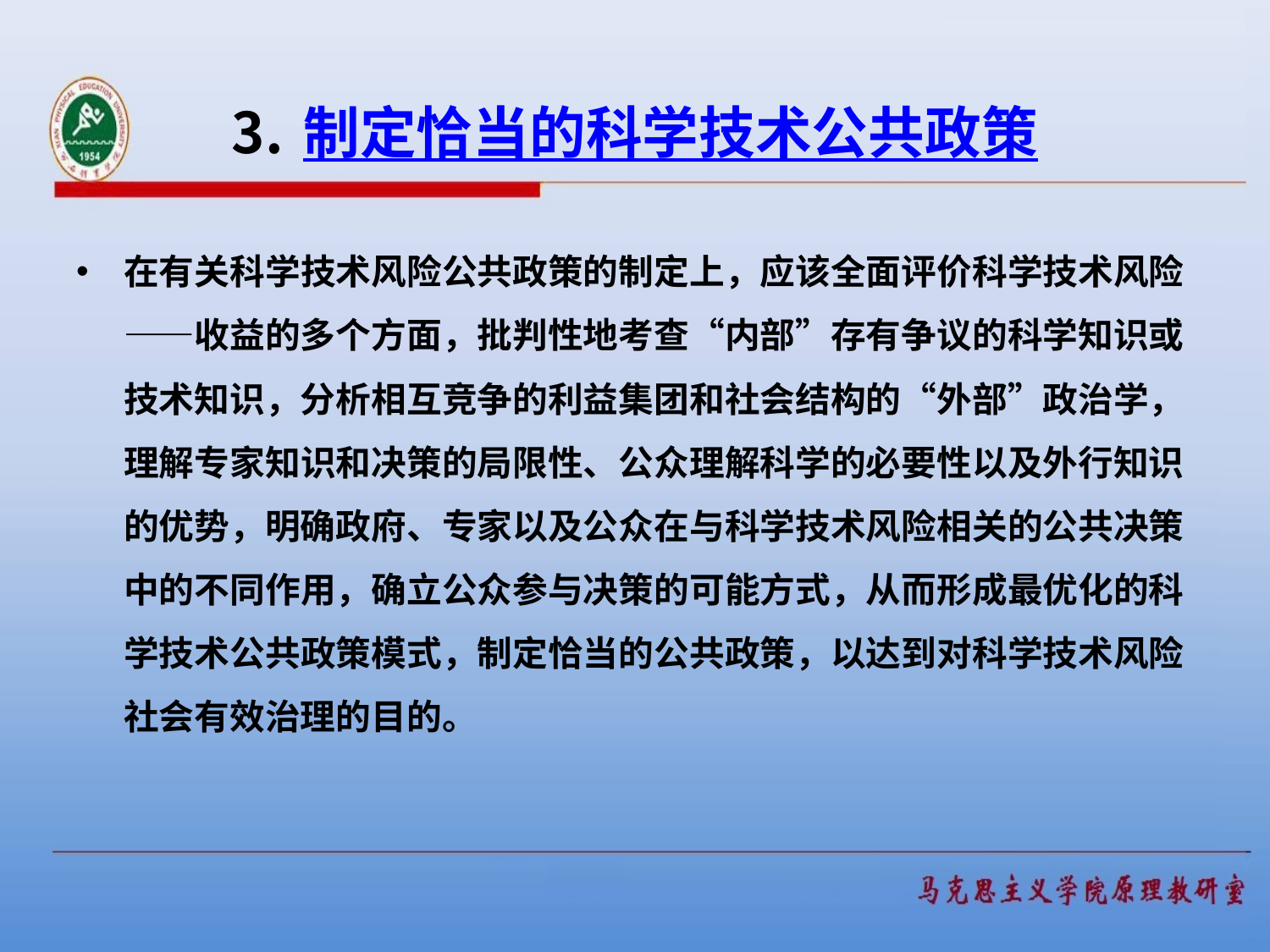

# 制定恰当的科学技术公共政策
在有关科学技术风险公共政策的制定上，应该全面评价科学技术风险——收益的多个方面，批判性地考查“内部”存有争议的科学知识或技术知识，分析相互竞争的利益集团和社会结构的“外部”政治学，理解专家知识和决策的局限性、公众理解科学的必要性以及外行知识的优势，明确政府、专家以及公众在与科学技术风险相关的公共决策中的不同作用，确立公众参与决策的可能方式，从而形成最优化的科学技术公共政策模式，制定恰当的公共政策，以达到对科学技术风险社会有效治理的目的。